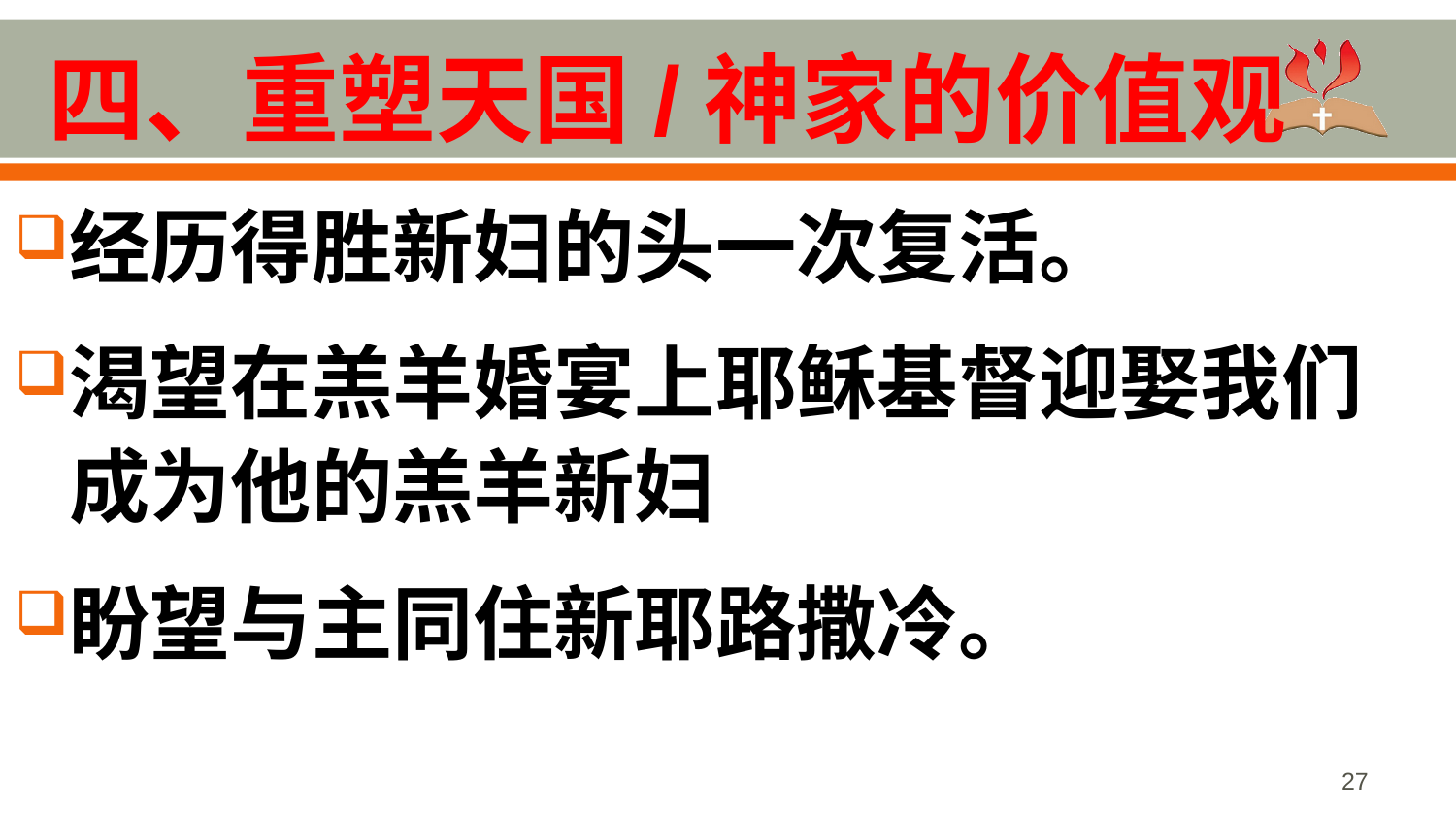

# 四、重塑天国/神家的价值观
经历得胜新妇的头一次复活。
渴望在羔羊婚宴上耶稣基督迎娶我们成为他的羔羊新妇
盼望与主同住新耶路撒冷。

27